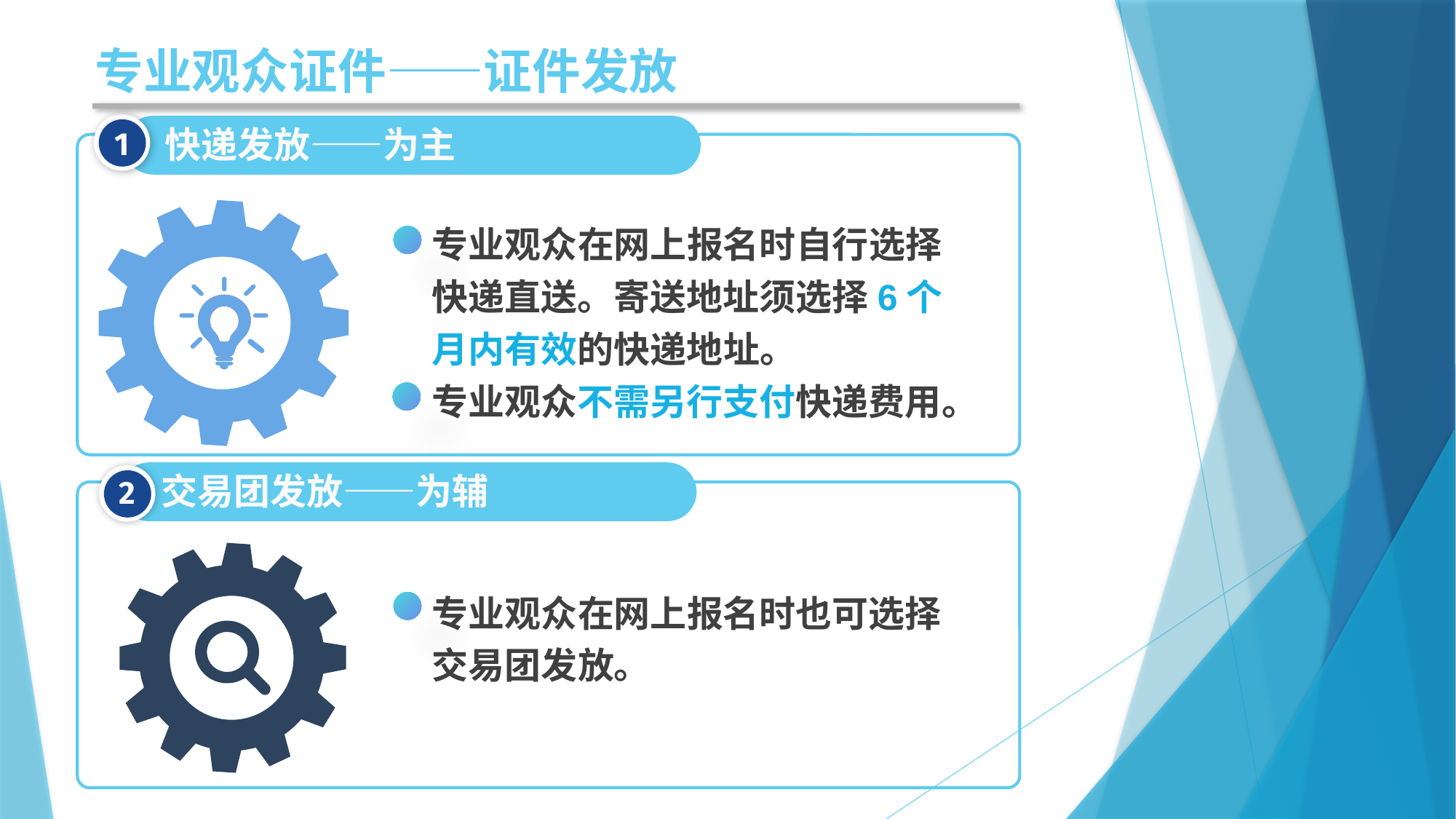

专业观众证件——证件发放

 快递发放——为主

1

专业观众在网上报名时自行选择快递直送。寄送地址须选择6个月内有效的快递地址。
专业观众不需另行支付快递费用。

 交易团发放——为辅

2

专业观众在网上报名时也可选择交易团发放。